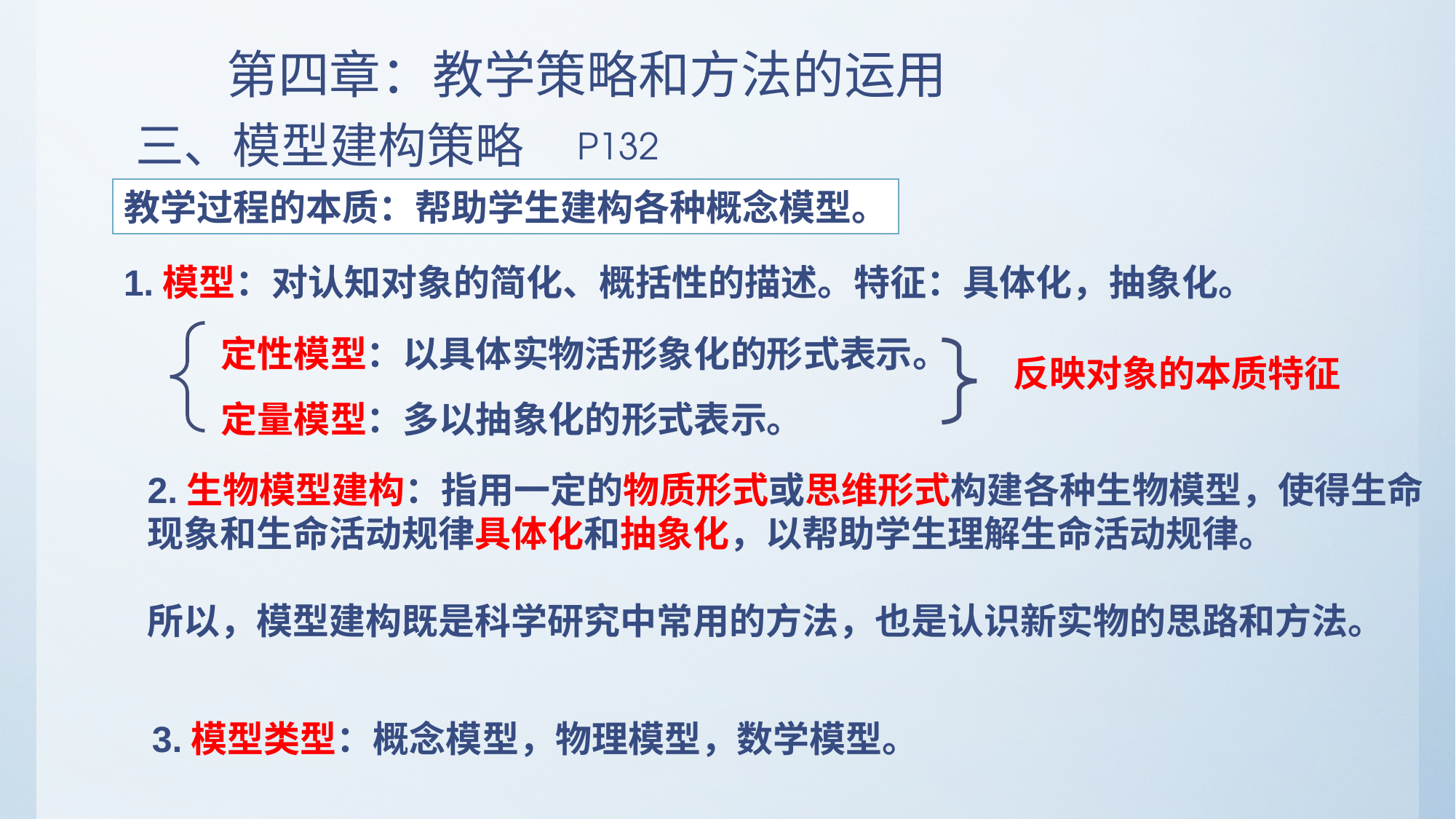

第四章：教学策略和方法的运用
三、模型建构策略
P132
教学过程的本质：帮助学生建构各种概念模型。
1.模型：对认知对象的简化、概括性的描述。特征：具体化，抽象化。
定性模型：以具体实物活形象化的形式表示。
定量模型：多以抽象化的形式表示。

反映对象的本质特征
2.生物模型建构：指用一定的物质形式或思维形式构建各种生物模型，使得生命现象和生命活动规律具体化和抽象化，以帮助学生理解生命活动规律。

所以，模型建构既是科学研究中常用的方法，也是认识新实物的思路和方法。
3.模型类型：概念模型，物理模型，数学模型。